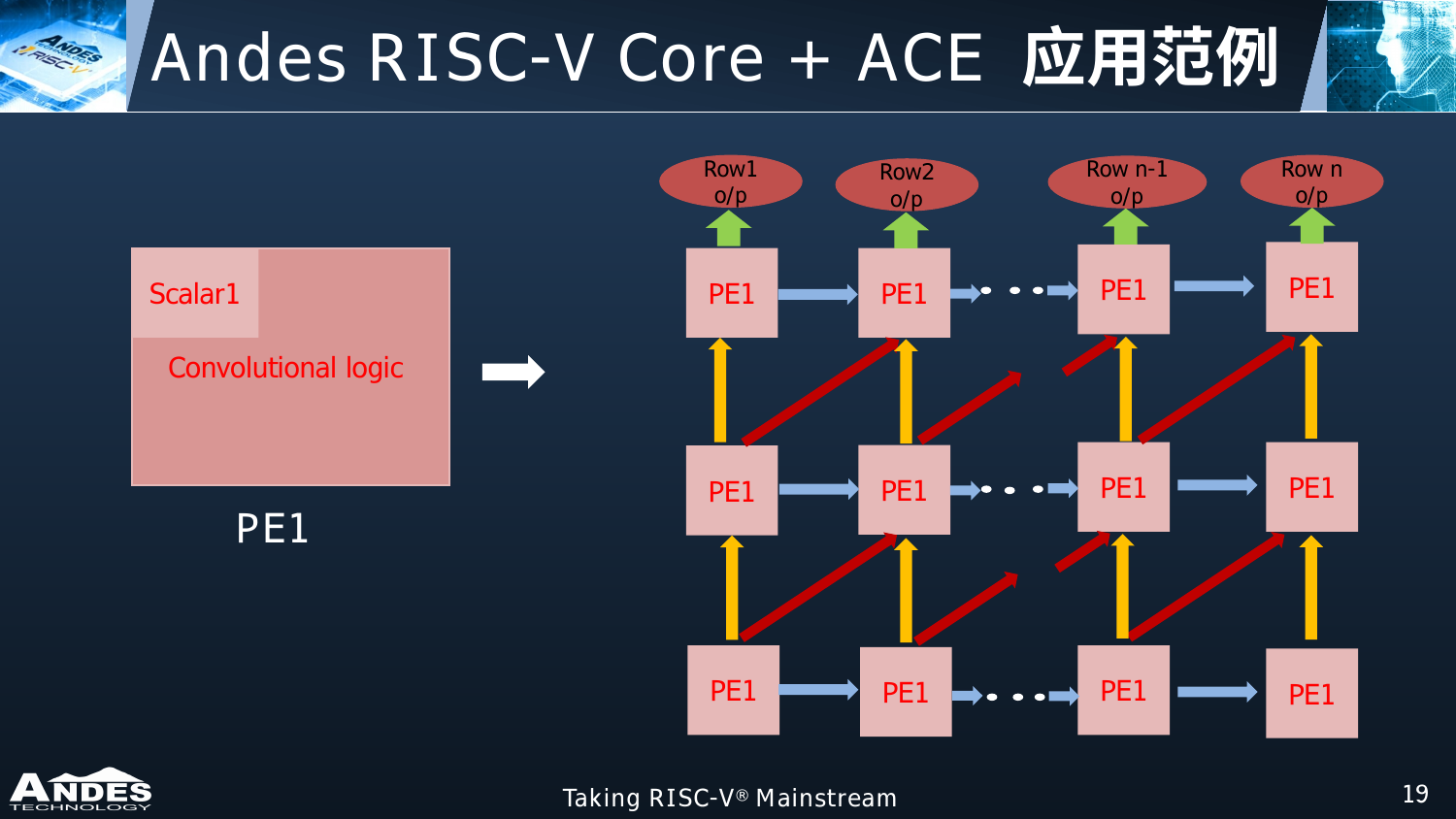

Andes RISC-V Core + ACE 应用范例

Row1 o/p
Row n o/p
Row n-1 o/p
Row2 o/p

PE1
PE1
Convolutional logic
Scalar1
PE1
PE1

PE1
PE1
PE1
PE1

PE1

PE1
PE1
PE1
PE1